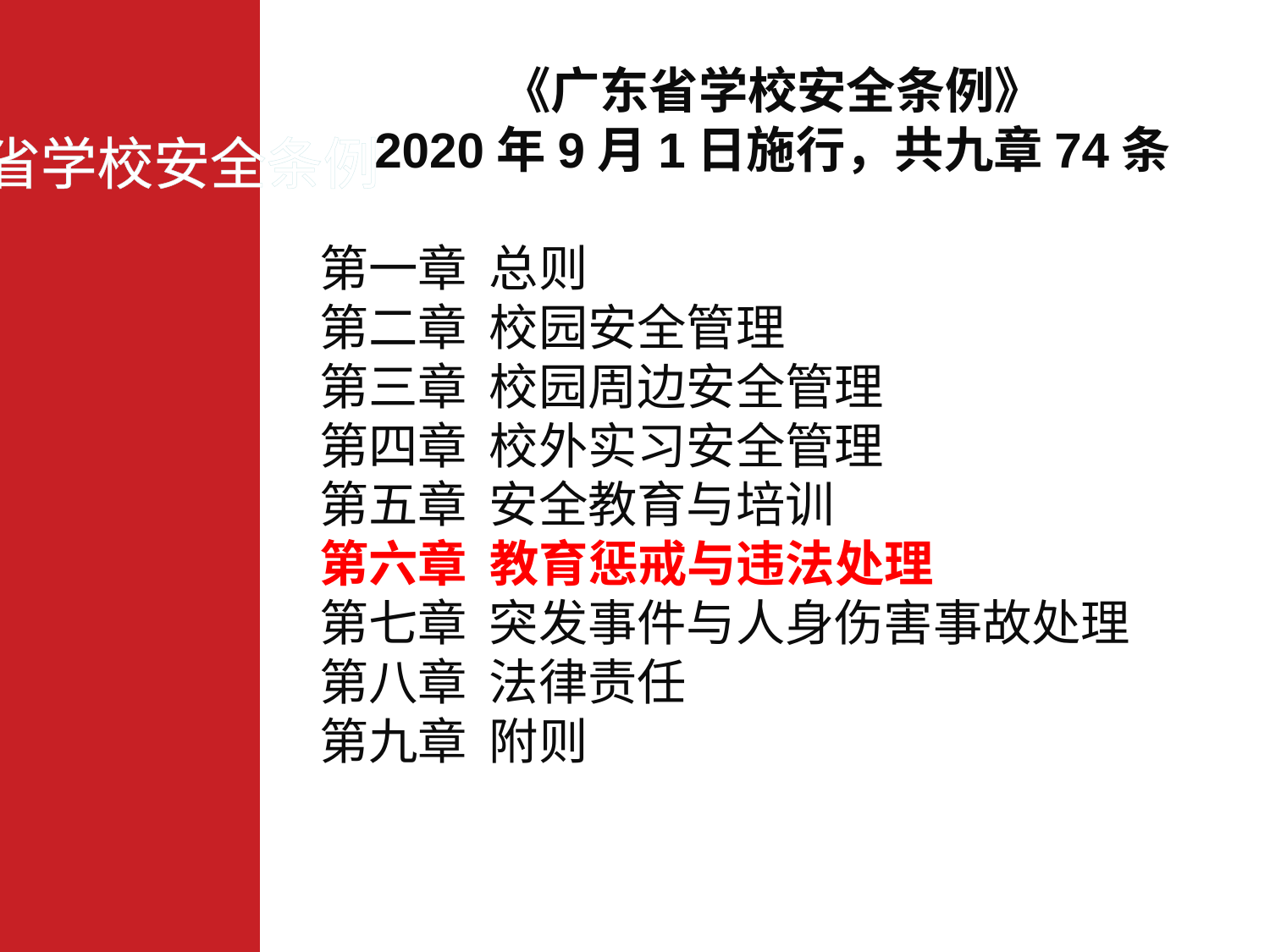

《广东省学校安全条例》
2020年9月1日施行，共九章74条

第一章  总则
第二章  校园安全管理
第三章  校园周边安全管理
第四章  校外实习安全管理
第五章  安全教育与培训
第六章  教育惩戒与违法处理
第七章  突发事件与人身伤害事故处理
第八章  法律责任
第九章  附则
广东省学校安全条例